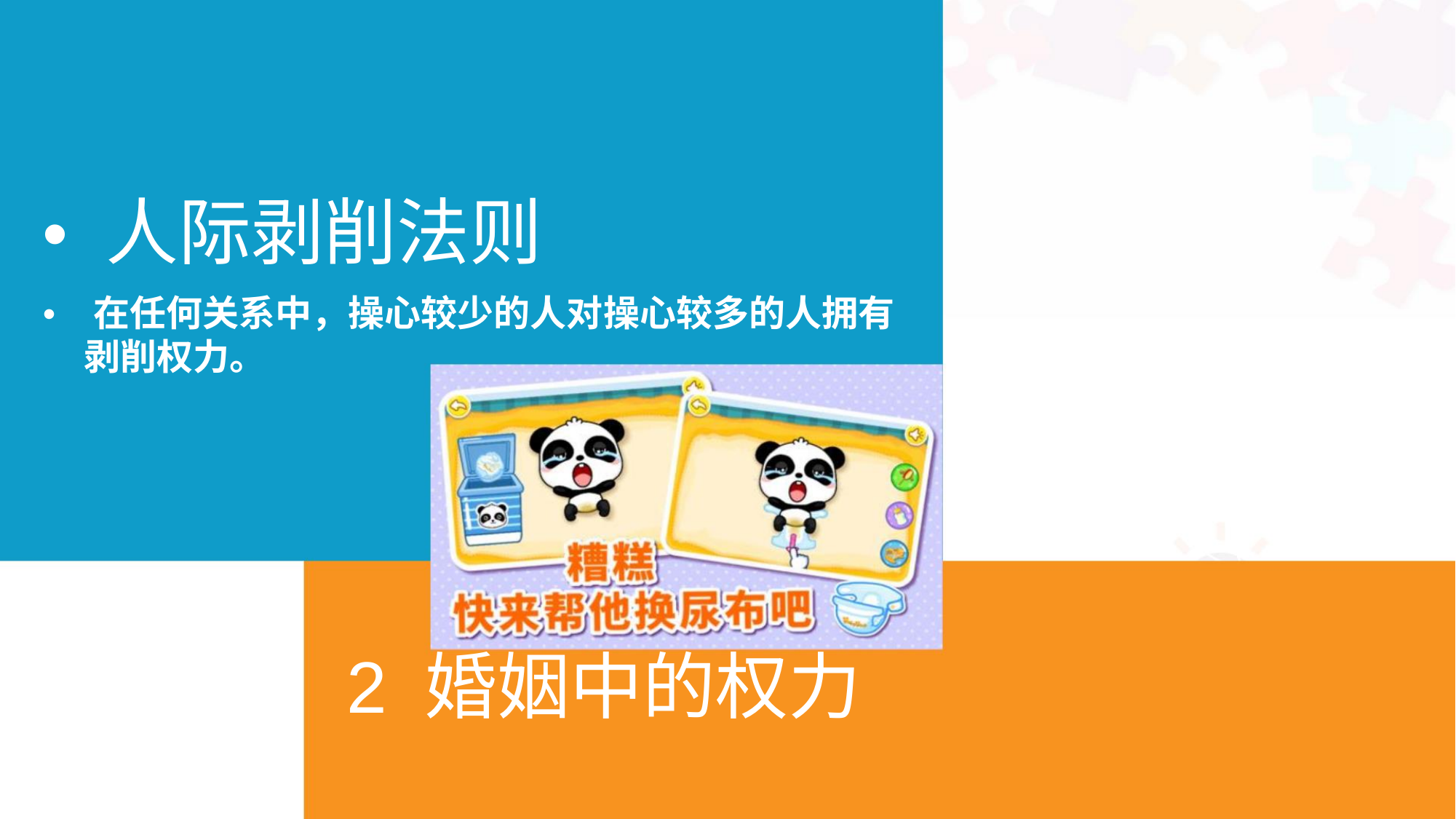

• 人际剥削法则
• 在任何关系中，操心较少的人对操心较多的人拥有
剥削权力。
2 婚姻中的权力